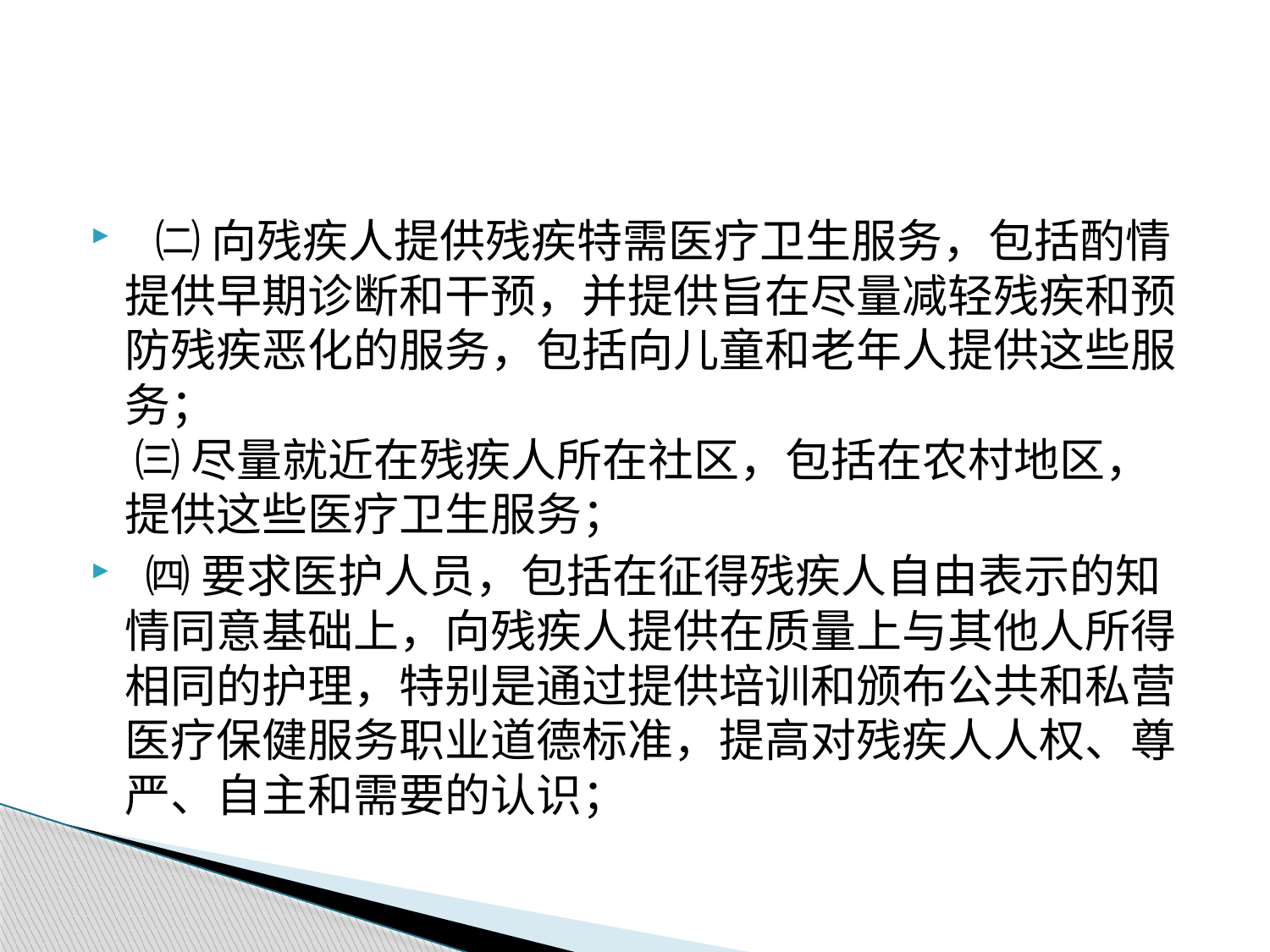

#
  ㈡ 向残疾人提供残疾特需医疗卫生服务，包括酌情提供早期诊断和干预，并提供旨在尽量减轻残疾和预防残疾恶化的服务，包括向儿童和老年人提供这些服务；
 ㈢ 尽量就近在残疾人所在社区，包括在农村地区，提供这些医疗卫生服务；
 ㈣ 要求医护人员，包括在征得残疾人自由表示的知情同意基础上，向残疾人提供在质量上与其他人所得相同的护理，特别是通过提供培训和颁布公共和私营医疗保健服务职业道德标准，提高对残疾人人权、尊严、自主和需要的认识；